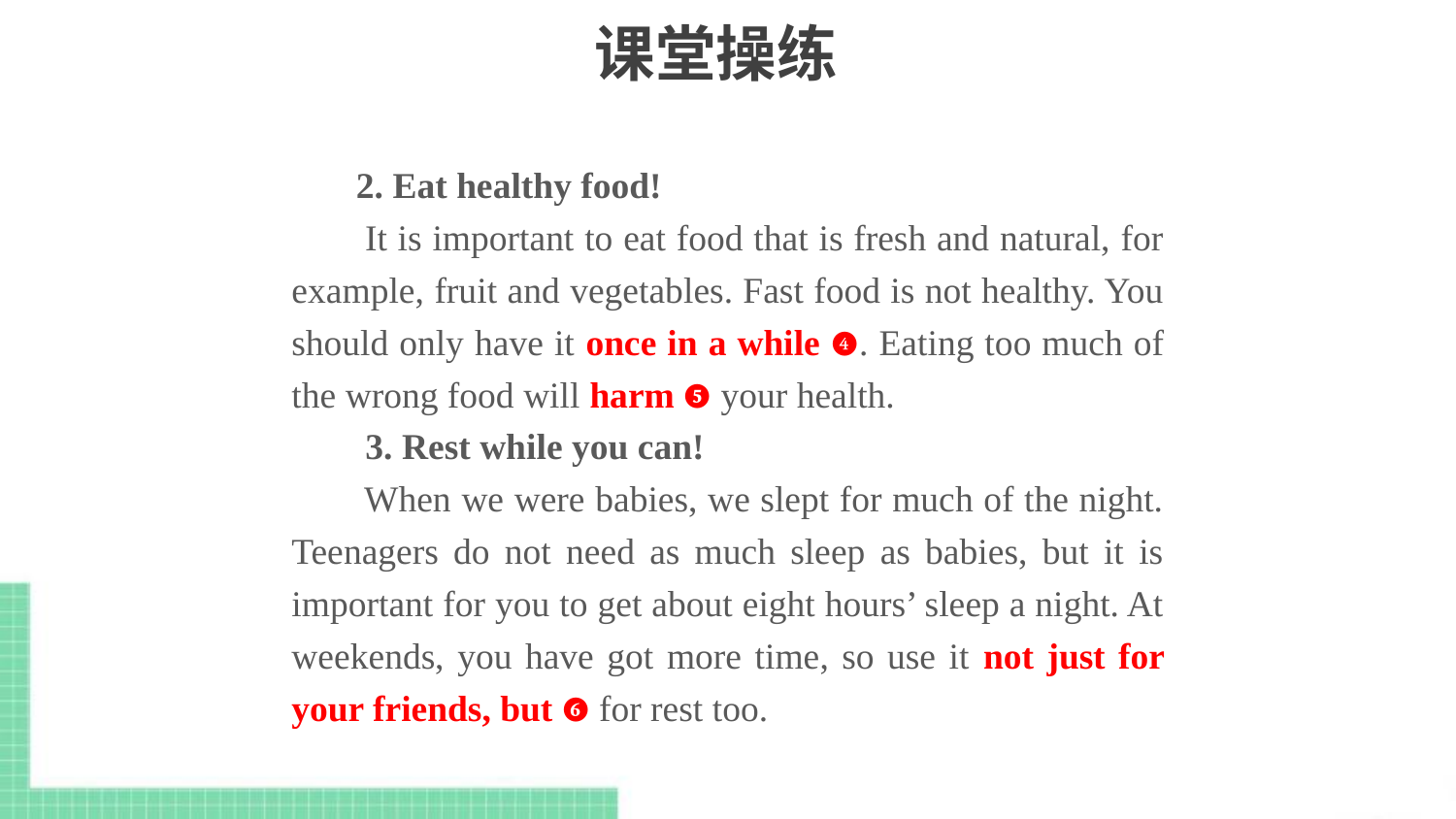

# 课堂操练
       2. Eat healthy food!
       It is important to eat food that is fresh and natural, for example, fruit and vegetables. Fast food is not healthy. You should only have it once in a while ❹. Eating too much of the wrong food will harm ❺ your health.
        3. Rest while you can!
       When we were babies, we slept for much of the night. Teenagers do not need as much sleep as babies, but it is important for you to get about eight hours’ sleep a night. At weekends, you have got more time, so use it not just for your friends, but ❻ for rest too.